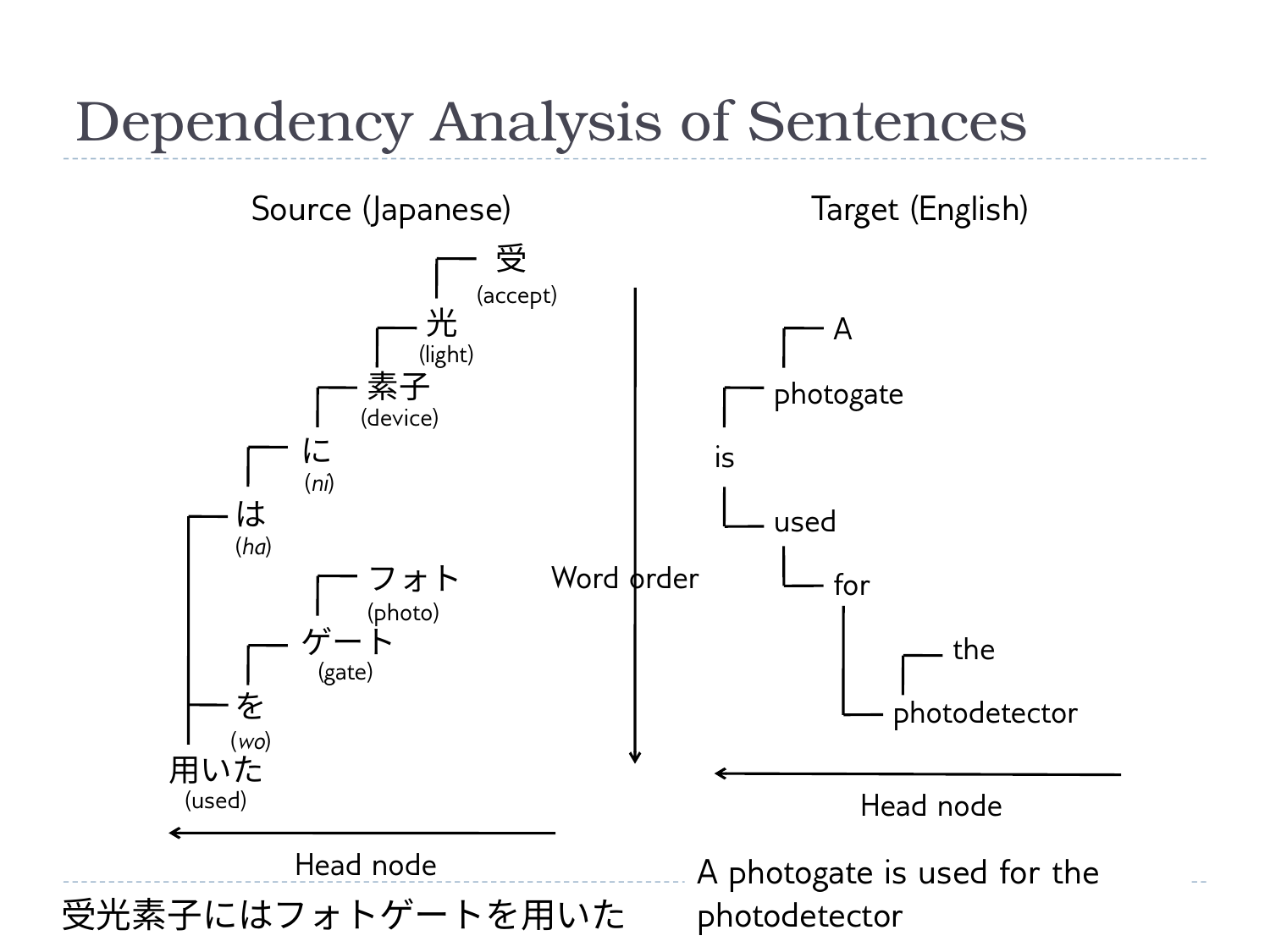

# Dependency Analysis of Sentences
Source (Japanese)
Target (English)
受
(accept)
光
A
(light)
素子
photogate
(device)
に
is
(ni)
は
used
(ha)
Word order
フォト
for
(photo)
ゲート
the
(gate)
を
photodetector
(wo)
用いた
(used)
Head node
A photogate is used for the photodetector
Head node
受光素子にはフォトゲートを用いた